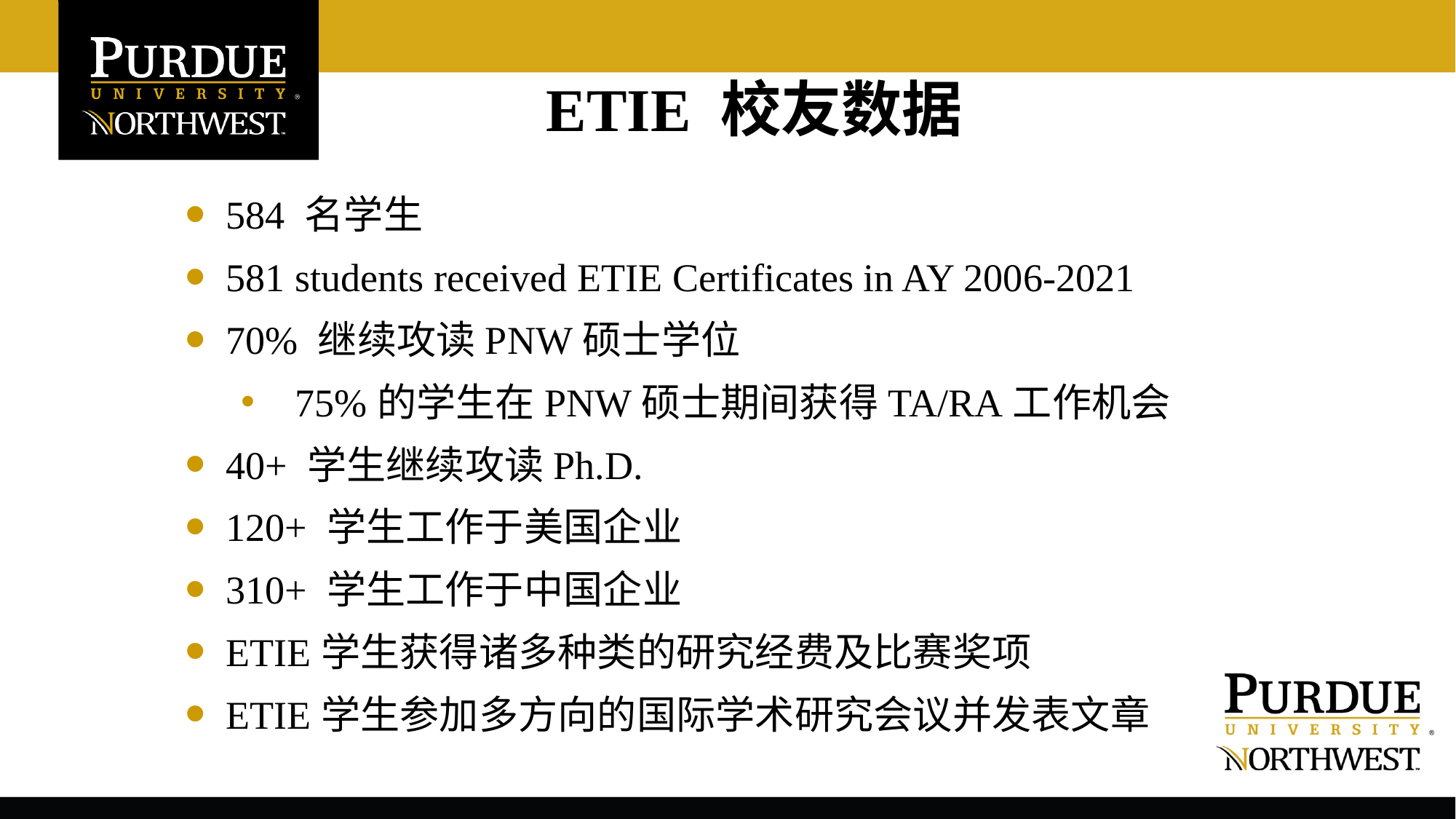

ETIE 校友数据
584 名学生
581 students received ETIE Certificates in AY 2006-2021
70% 继续攻读PNW硕士学位
75%的学生在PNW硕士期间获得TA/RA工作机会
40+ 学生继续攻读Ph.D.
120+ 学生工作于美国企业
310+ 学生工作于中国企业
ETIE学生获得诸多种类的研究经费及比赛奖项
ETIE学生参加多方向的国际学术研究会议并发表文章